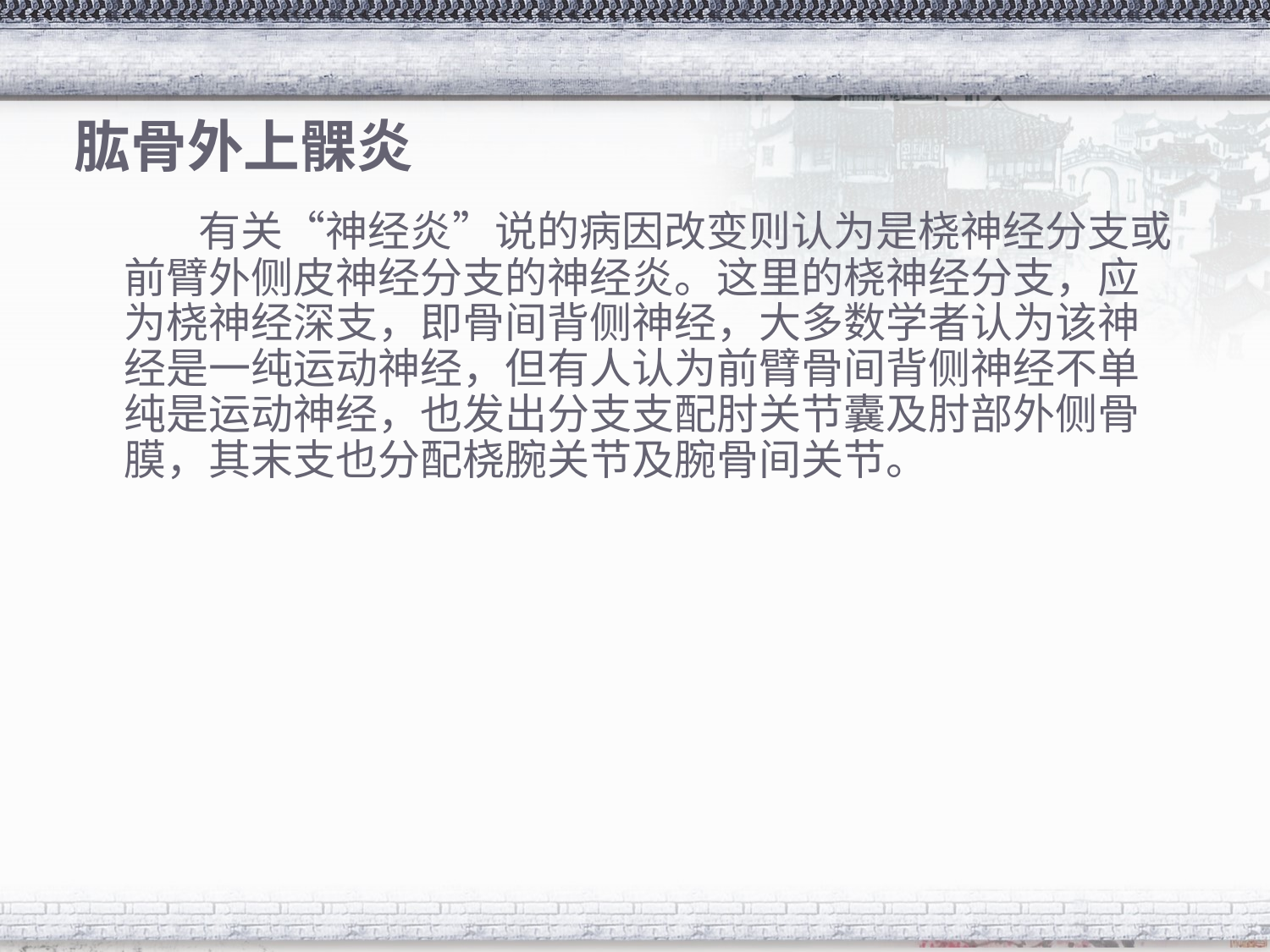

# 肱骨外上髁炎
            有关“神经炎”说的病因改变则认为是桡神经分支或前臂外侧皮神经分支的神经炎。这里的桡神经分支，应为桡神经深支，即骨间背侧神经，大多数学者认为该神经是一纯运动神经，但有人认为前臂骨间背侧神经不单纯是运动神经，也发出分支支配肘关节囊及肘部外侧骨膜，其末支也分配桡腕关节及腕骨间关节。